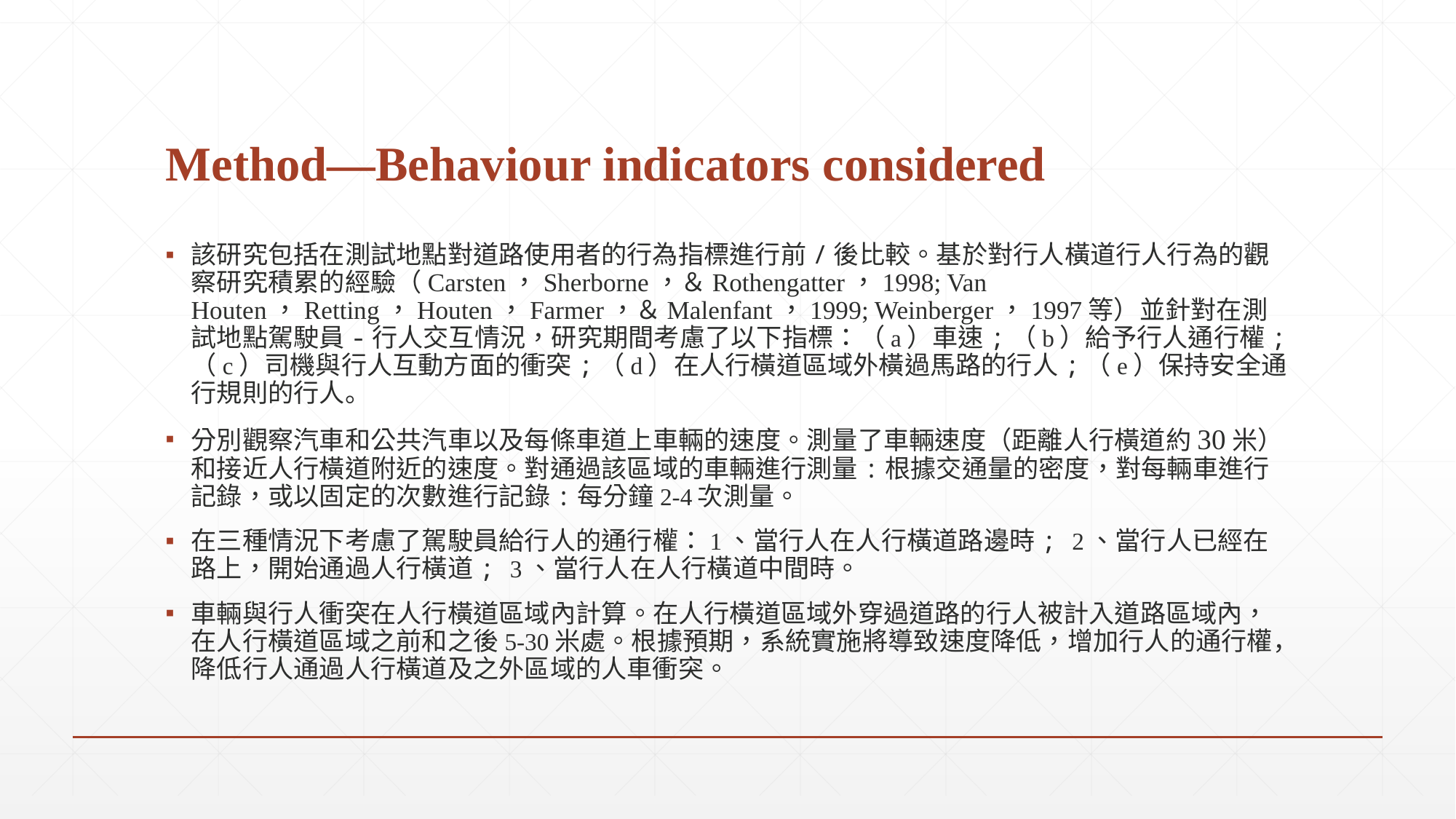

# Method—Behaviour indicators considered
該研究包括在測試地點對道路使用者的行為指標進行前/後比較。基於對行人橫道行人行為的觀察研究積累的經驗（Carsten，Sherborne，＆Rothengatter，1998; Van Houten，Retting，Houten，Farmer，＆Malenfant，1999; Weinberger，1997等）並針對在測試地點駕駛員-行人交互情況，研究期間考慮了以下指標：（a）車速;（b）給予行人通行權;（c）司機與行人互動方面的衝突;（d）在人行橫道區域外橫過馬路的行人;（e）保持安全通行規則的行人。
分別觀察汽車和公共汽車以及每條車道上車輛的速度。測量了車輛速度（距離人行橫道約30米）和接近人行橫道附近的速度。對通過該區域的車輛進行測量:根據交通量的密度，對每輛車進行記錄，或以固定的次數進行記錄:每分鐘2-4次測量。
在三種情況下考慮了駕駛員給行人的通行權：1、當行人在人行橫道路邊時; 2、當行人已經在路上，開始通過人行橫道; 3、當行人在人行橫道中間時。
車輛與行人衝突在人行橫道區域內計算。在人行橫道區域外穿過道路的行人被計入道路區域內，在人行橫道區域之前和之後5-30米處。根據預期，系統實施將導致速度降低，增加行人的通行權，降低行人通過人行橫道及之外區域的人車衝突。